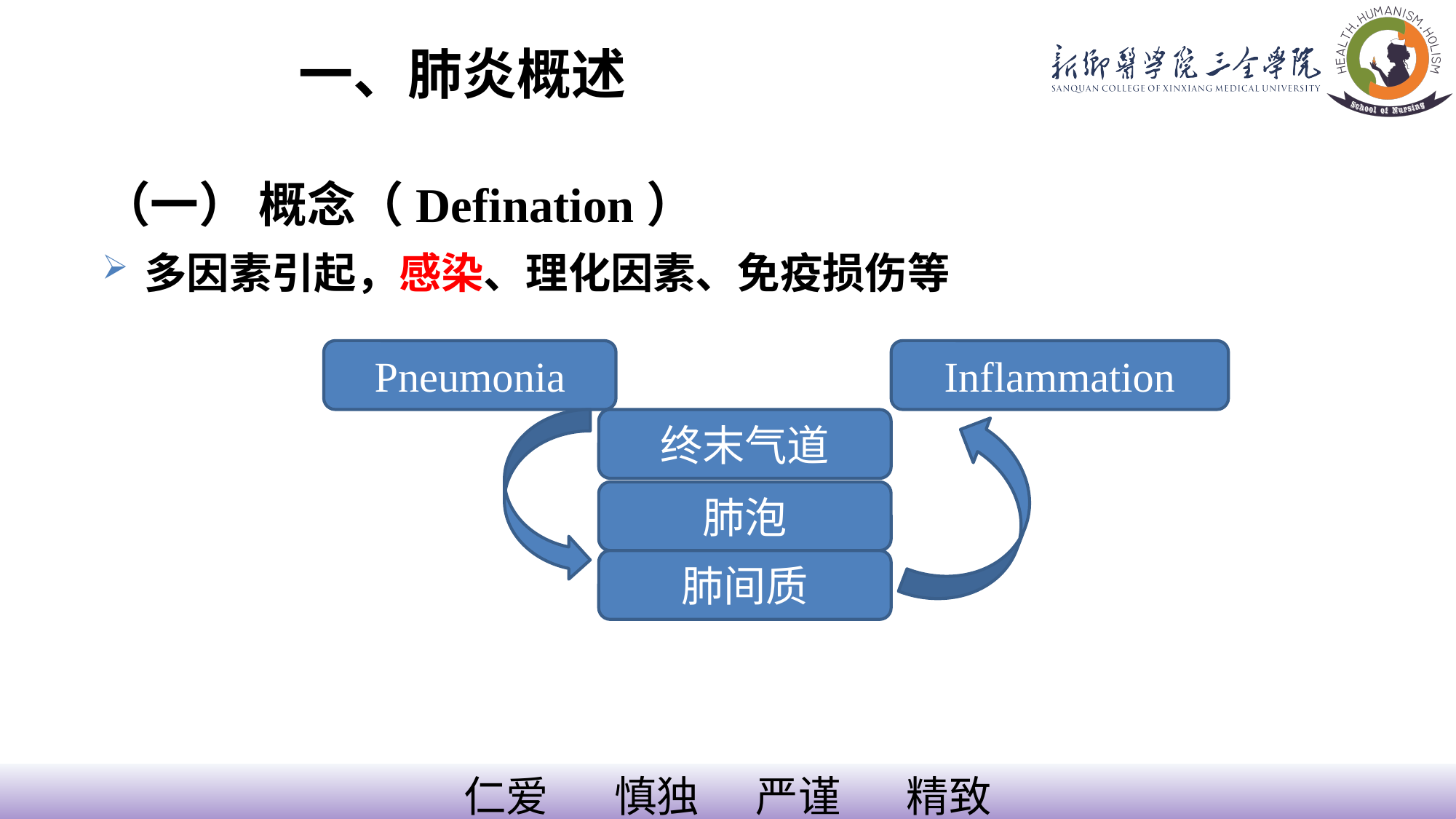

# 一、肺炎概述
（一） 概念（Defination）
多因素引起，感染、理化因素、免疫损伤等
Pneumonia
Inflammation

终末气道

肺泡
肺间质